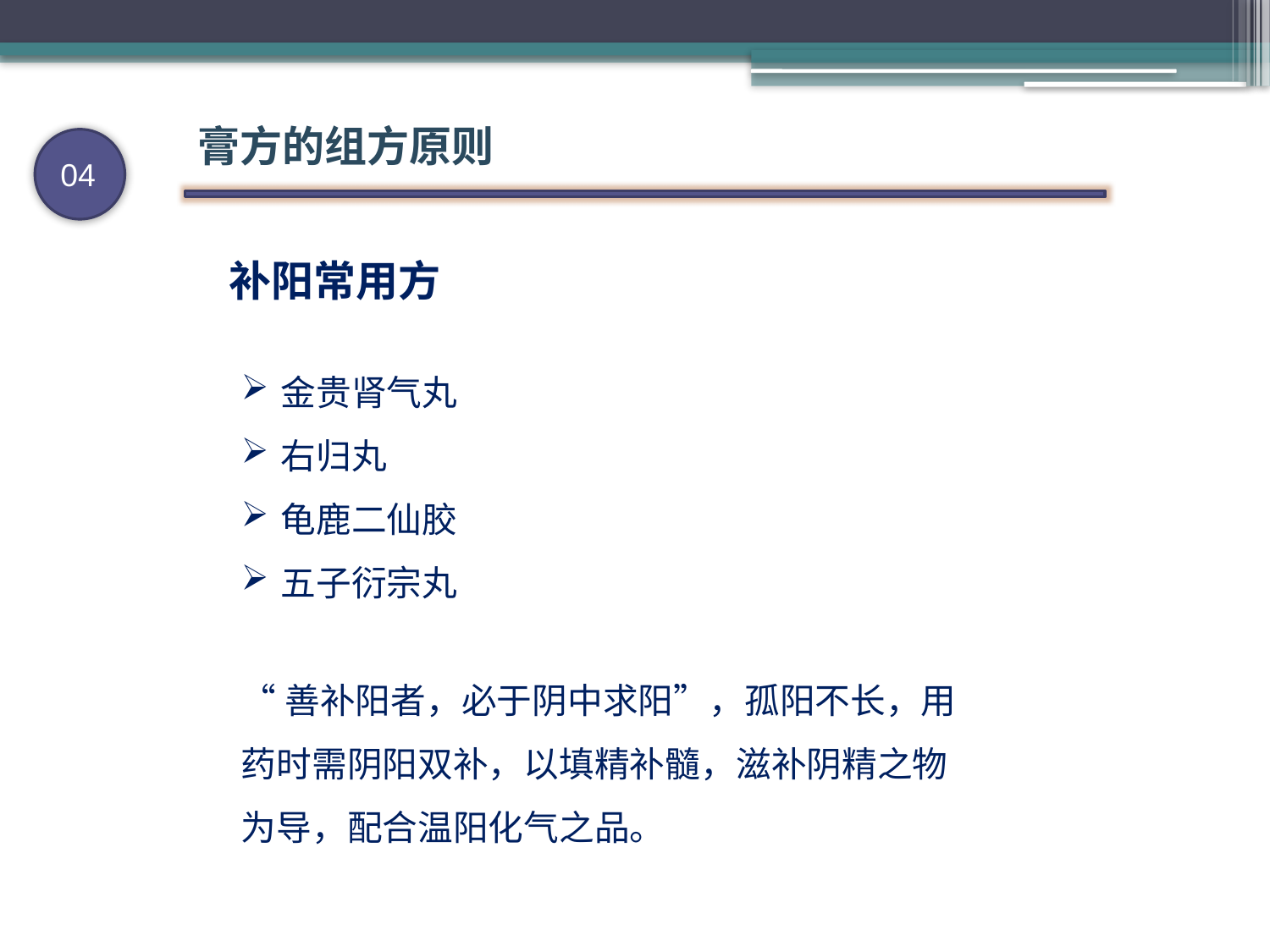

膏方的组方原则
04

补阳常用方
金贵肾气丸
右归丸
龟鹿二仙胶
五子衍宗丸
“善补阳者，必于阴中求阳”，孤阳不长，用药时需阴阳双补，以填精补髓，滋补阴精之物为导，配合温阳化气之品。